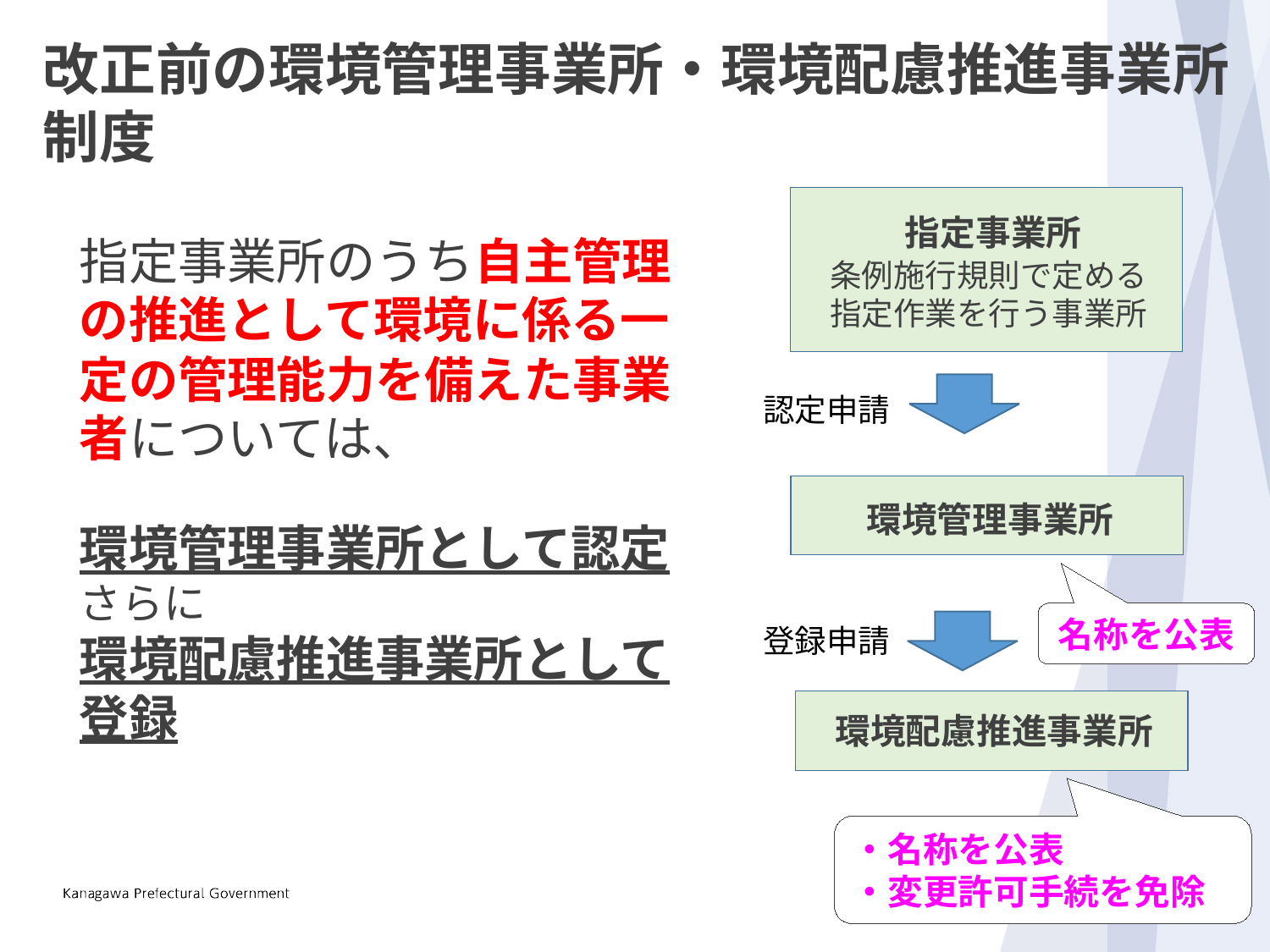

改正前の環境管理事業所・環境配慮推進事業所制度

指定事業所
指定事業所のうち自主管理の推進として環境に係る一定の管理能力を備えた事業者については、

環境管理事業所として認定
さらに
環境配慮推進事業所として登録
条例施行規則で定める指定作業を行う事業所

認定申請

環境管理事業所
名称を公表

登録申請

環境配慮推進事業所
・名称を公表
・変更許可手続を免除
1
1